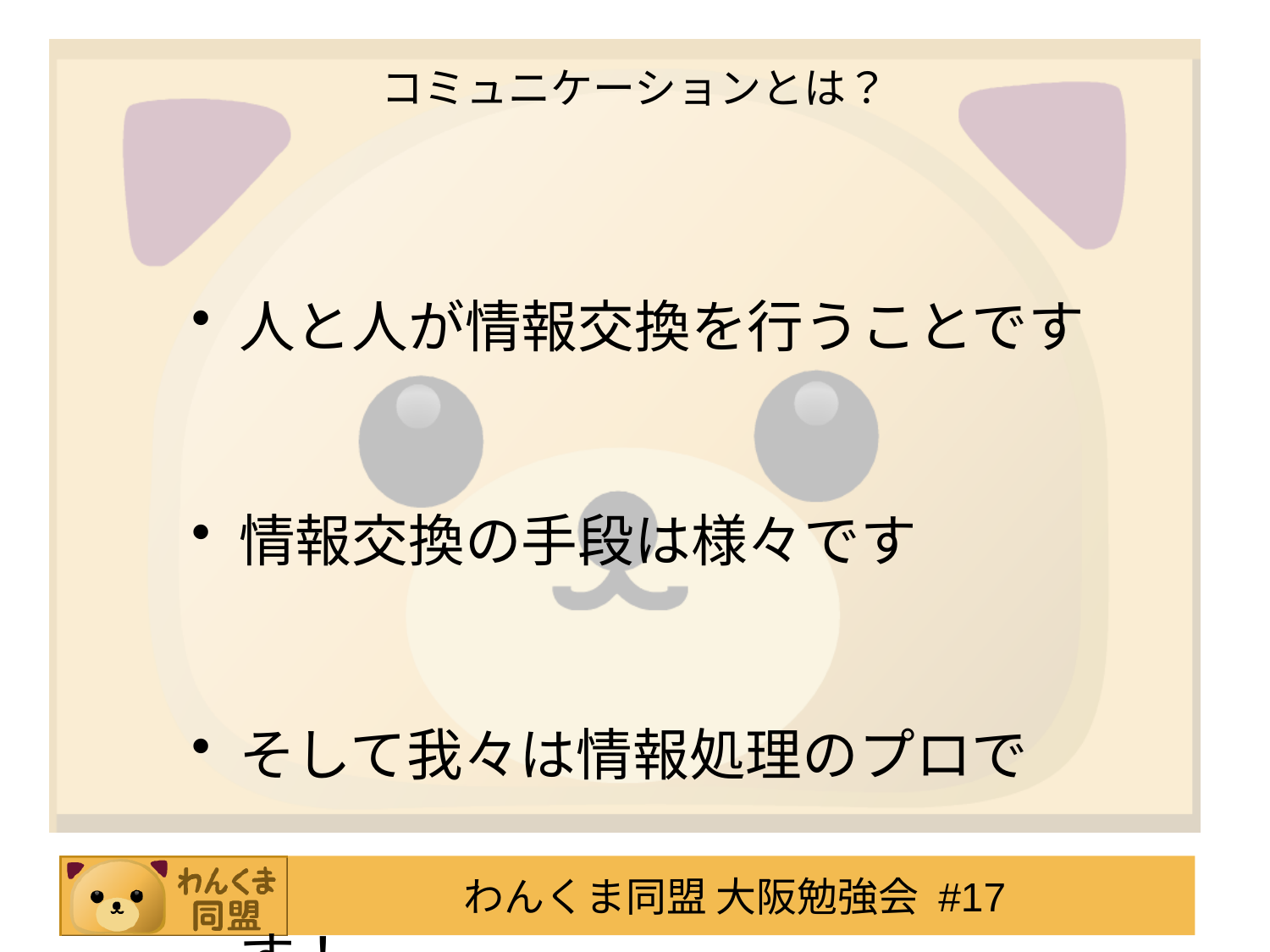

# コミュニケーションとは？
人と人が情報交換を行うことです
情報交換の手段は様々です
そして我々は情報処理のプロです！